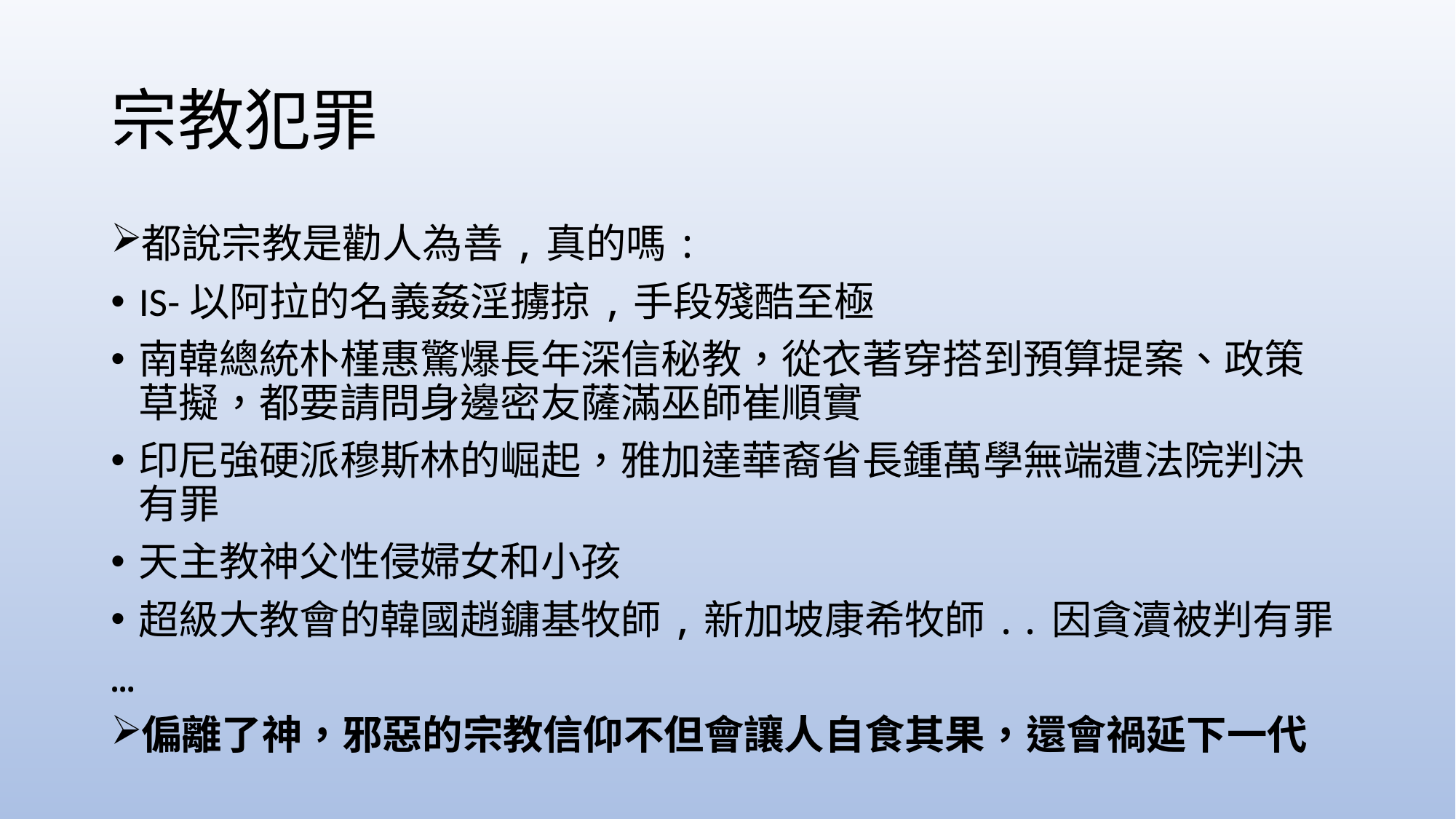

# 宗教犯罪
都說宗教是勸人為善,真的嗎:
IS-以阿拉的名義姦淫擄掠,手段殘酷至極
南韓總統朴槿惠驚爆長年深信秘教，從衣著穿搭到預算提案、政策草擬，都要請問身邊密友薩滿巫師崔順實
印尼強硬派穆斯林的崛起，雅加達華裔省長鍾萬學無端遭法院判決有罪
天主教神父性侵婦女和小孩
超級大教會的韓國趙鏞基牧師,新加坡康希牧師..因貪瀆被判有罪
…
偏離了神，邪惡的宗教信仰不但會讓人自食其果，還會禍延下一代